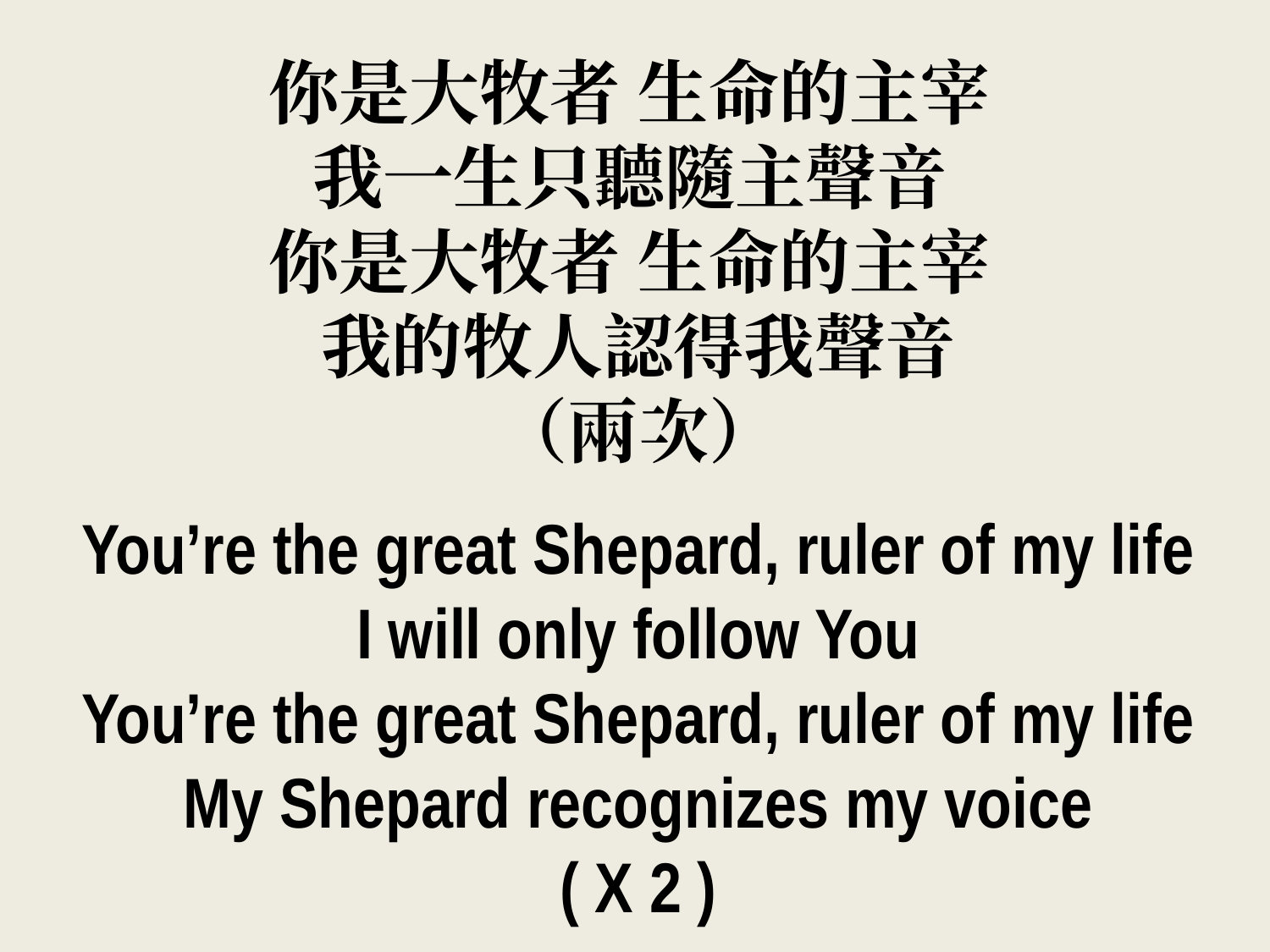

你是大牧者 生命的主宰
我一生只聽隨主聲音
你是大牧者 生命的主宰
我的牧人認得我聲音
（兩次）
You’re the great Shepard, ruler of my life
I will only follow You
You’re the great Shepard, ruler of my life
My Shepard recognizes my voice
( X 2 )